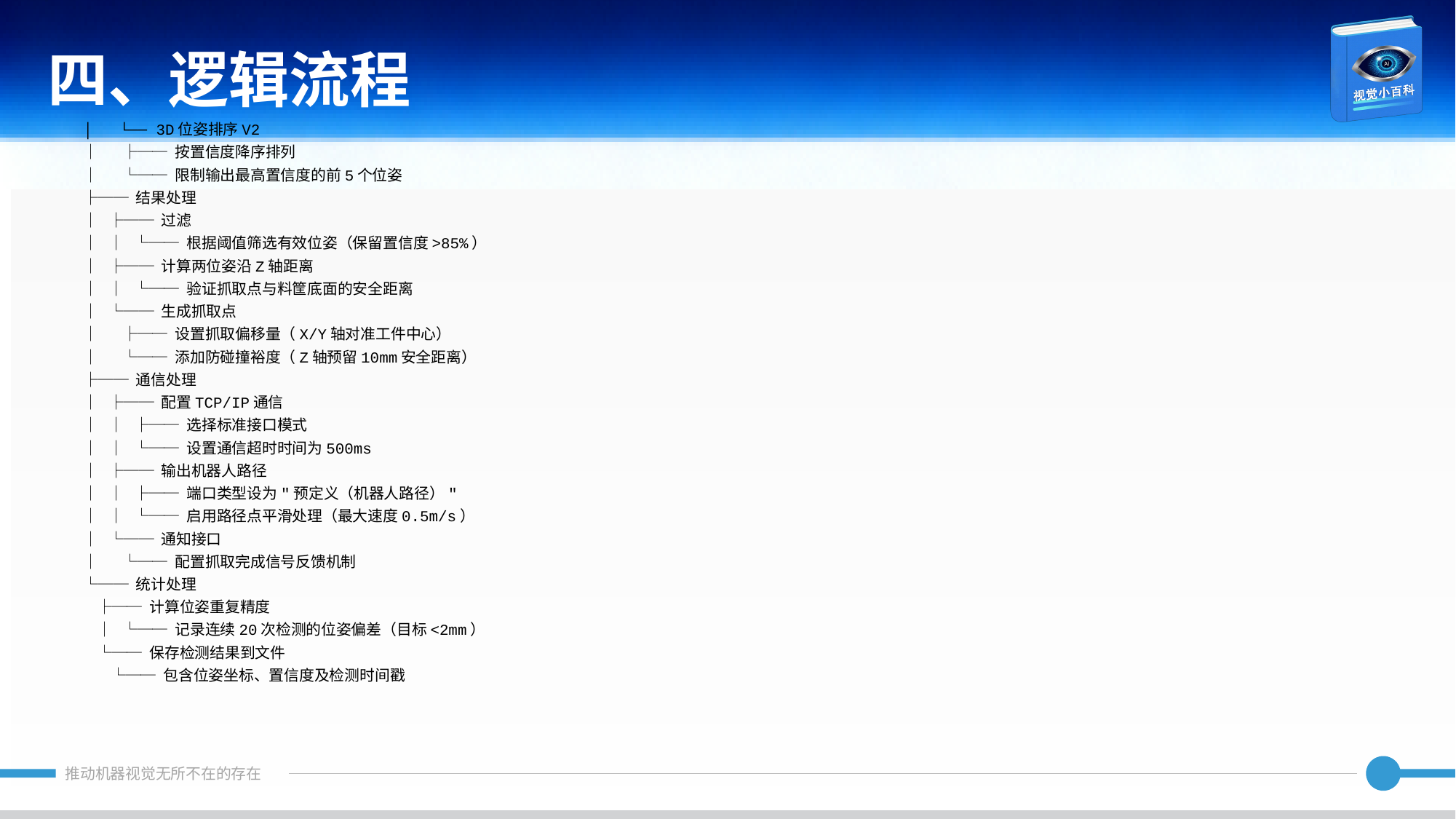

四、逻辑流程

│   └── 3D位姿排序V2
│       ├── 按置信度降序排列
│       └── 限制输出最高置信度的前5个位姿
├── 结果处理
│   ├── 过滤
│   │   └── 根据阈值筛选有效位姿（保留置信度>85%）
│   ├── 计算两位姿沿Z轴距离
│   │   └── 验证抓取点与料筐底面的安全距离
│   └── 生成抓取点
│       ├── 设置抓取偏移量（X/Y轴对准工件中心）
│       └── 添加防碰撞裕度（Z轴预留10mm安全距离）
├── 通信处理
│   ├── 配置TCP/IP通信
│   │   ├── 选择标准接口模式
│   │   └── 设置通信超时时间为500ms
│   ├── 输出机器人路径
│   │   ├── 端口类型设为"预定义（机器人路径）"
│   │   └── 启用路径点平滑处理（最大速度0.5m/s）
│   └── 通知接口
│       └── 配置抓取完成信号反馈机制
└── 统计处理
    ├── 计算位姿重复精度
    │   └── 记录连续20次检测的位姿偏差（目标<2mm）
    └── 保存检测结果到文件
        └── 包含位姿坐标、置信度及检测时间戳
10